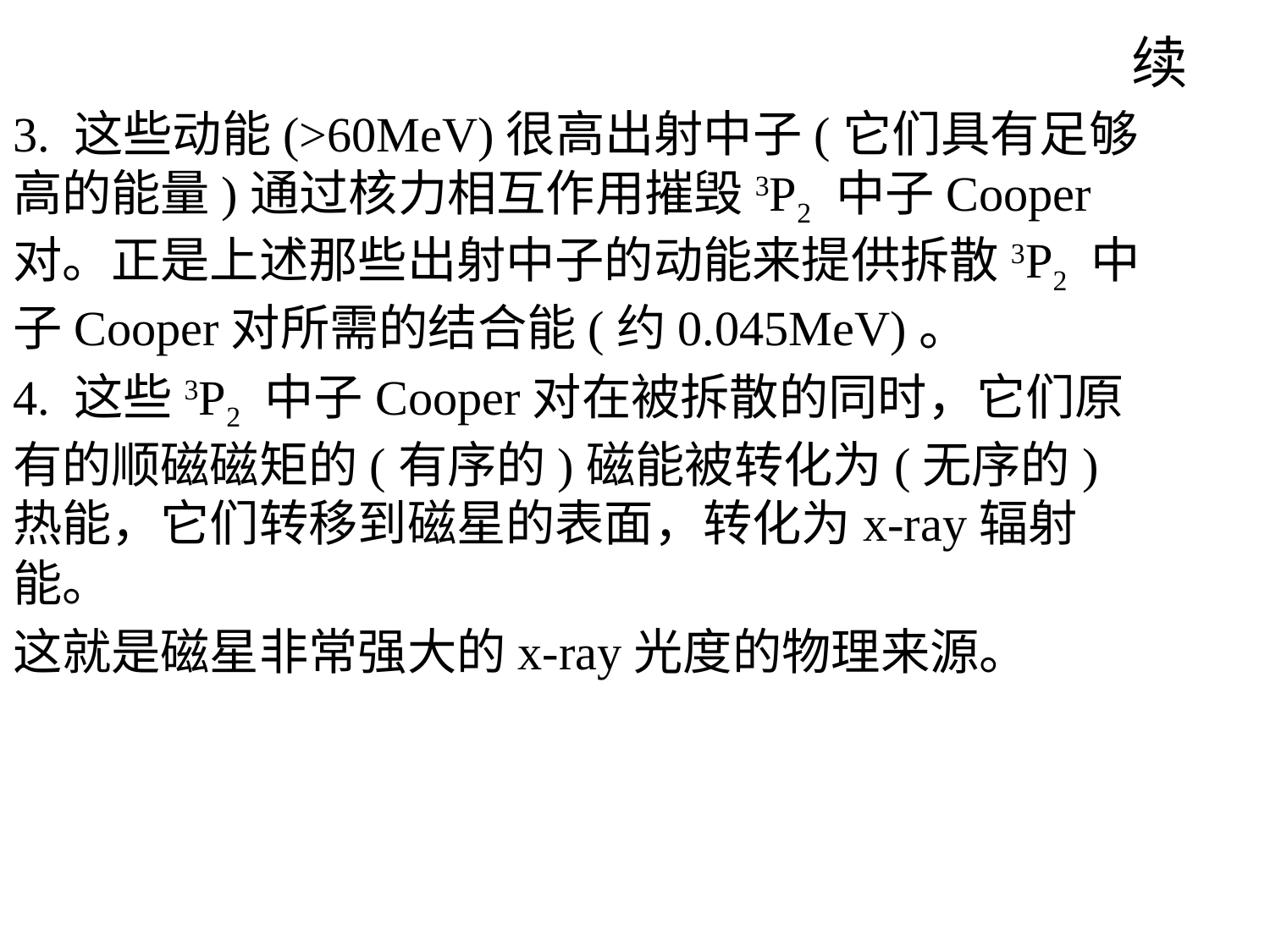

# 续
3. 这些动能(>60MeV)很高出射中子(它们具有足够高的能量)通过核力相互作用摧毁3P2 中子Cooper对。正是上述那些出射中子的动能来提供拆散3P2 中子Cooper对所需的结合能(约0.045MeV)。
4. 这些3P2 中子Cooper对在被拆散的同时，它们原有的顺磁磁矩的(有序的)磁能被转化为(无序的)热能，它们转移到磁星的表面，转化为x-ray辐射能。
这就是磁星非常强大的x-ray光度的物理来源。